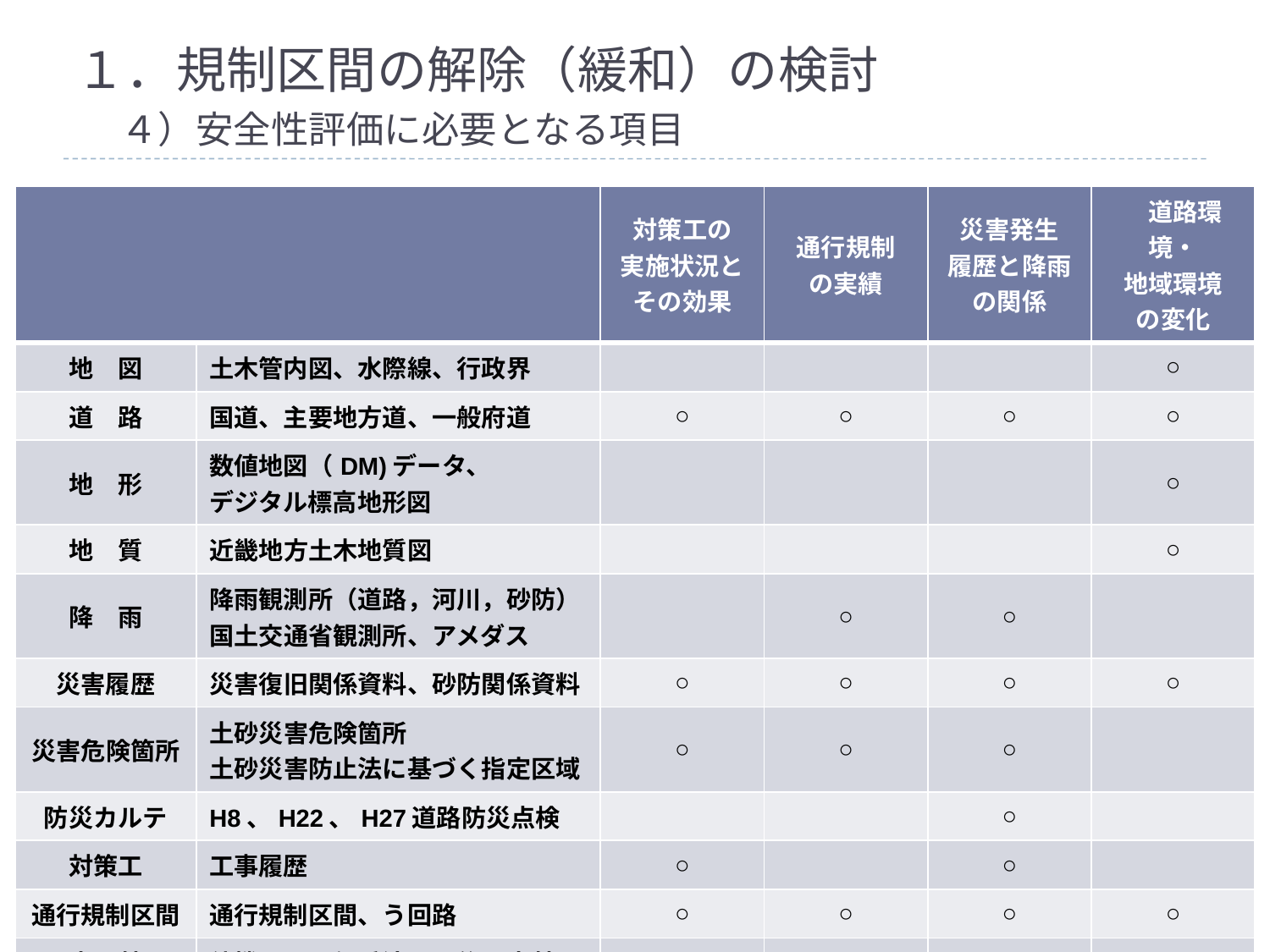

# １．規制区間の解除（緩和）の検討 　４）安全性評価に必要となる項目
|  |  | 対策工の 実施状況と その効果 | 通行規制 の実績 | 災害発生 履歴と降雨 の関係 | 道路環境・ 地域環境 の変化 |
| --- | --- | --- | --- | --- | --- |
| 地　図 | 土木管内図、水際線、行政界 |  |  |  | ○ |
| 道　路 | 国道、主要地方道、一般府道 | ○ | ○ | ○ | ○ |
| 地　形 | 数値地図（DM)データ、 デジタル標高地形図 |  |  |  | ○ |
| 地　質 | 近畿地方土木地質図 |  |  |  | ○ |
| 降　雨 | 降雨観測所（道路，河川，砂防） 国土交通省観測所、アメダス |  | ○ | ○ |  |
| 災害履歴 | 災害復旧関係資料、砂防関係資料 | ○ | ○ | ○ | ○ |
| 災害危険箇所 | 土砂災害危険箇所 土砂災害防止法に基づく指定区域 | ○ | ○ | ○ |  |
| 防災カルテ | H8、H22、H27道路防災点検 |  |  | ○ |  |
| 対策工 | 工事履歴 | ○ |  | ○ |  |
| 通行規制区間 | 通行規制区間、う回路 | ○ | ○ | ○ | ○ |
| 文　献 | 他機関の評価手法、既往の文献 |  |  | ○ | ○ |
資料５
16